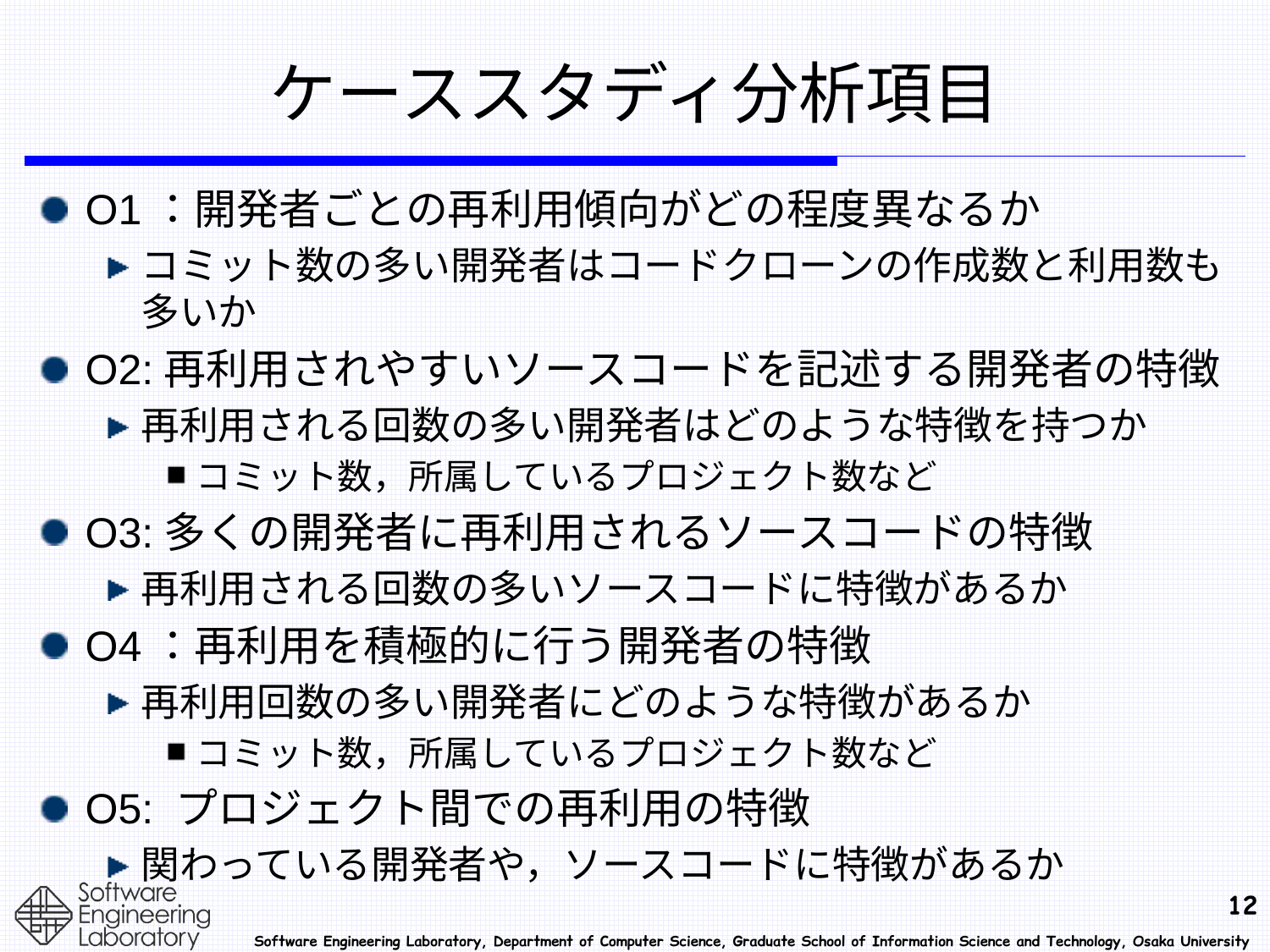

# ケーススタディ分析項目
O1：開発者ごとの再利用傾向がどの程度異なるか
コミット数の多い開発者はコードクローンの作成数と利用数も多いか
O2:再利用されやすいソースコードを記述する開発者の特徴
再利用される回数の多い開発者はどのような特徴を持つか
コミット数，所属しているプロジェクト数など
O3:多くの開発者に再利用されるソースコードの特徴
再利用される回数の多いソースコードに特徴があるか
O4：再利用を積極的に行う開発者の特徴
再利用回数の多い開発者にどのような特徴があるか
コミット数，所属しているプロジェクト数など
O5: プロジェクト間での再利用の特徴
関わっている開発者や，ソースコードに特徴があるか